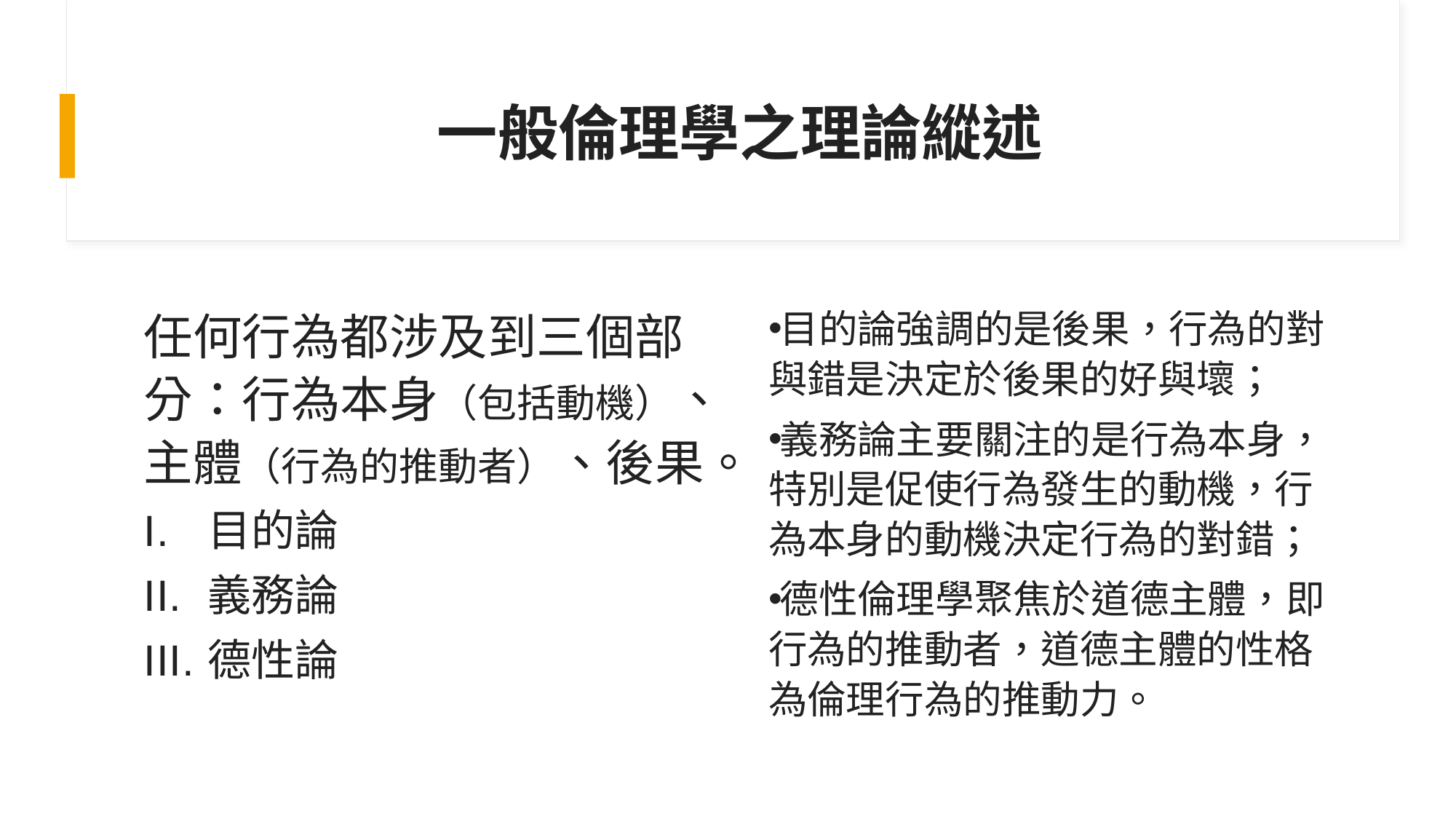

# 一般倫理學之理論縱述
任何行為都涉及到三個部分：行為本身（包括動機）、主體（行為的推動者）、後果。
目的論
義務論
德性論

目的論強調的是後果，行為的對與錯是決定於後果的好與壞；
義務論主要關注的是行為本身，特別是促使行為發生的動機，行為本身的動機決定行為的對錯；
德性倫理學聚焦於道德主體，即行為的推動者，道德主體的性格為倫理行為的推動力。